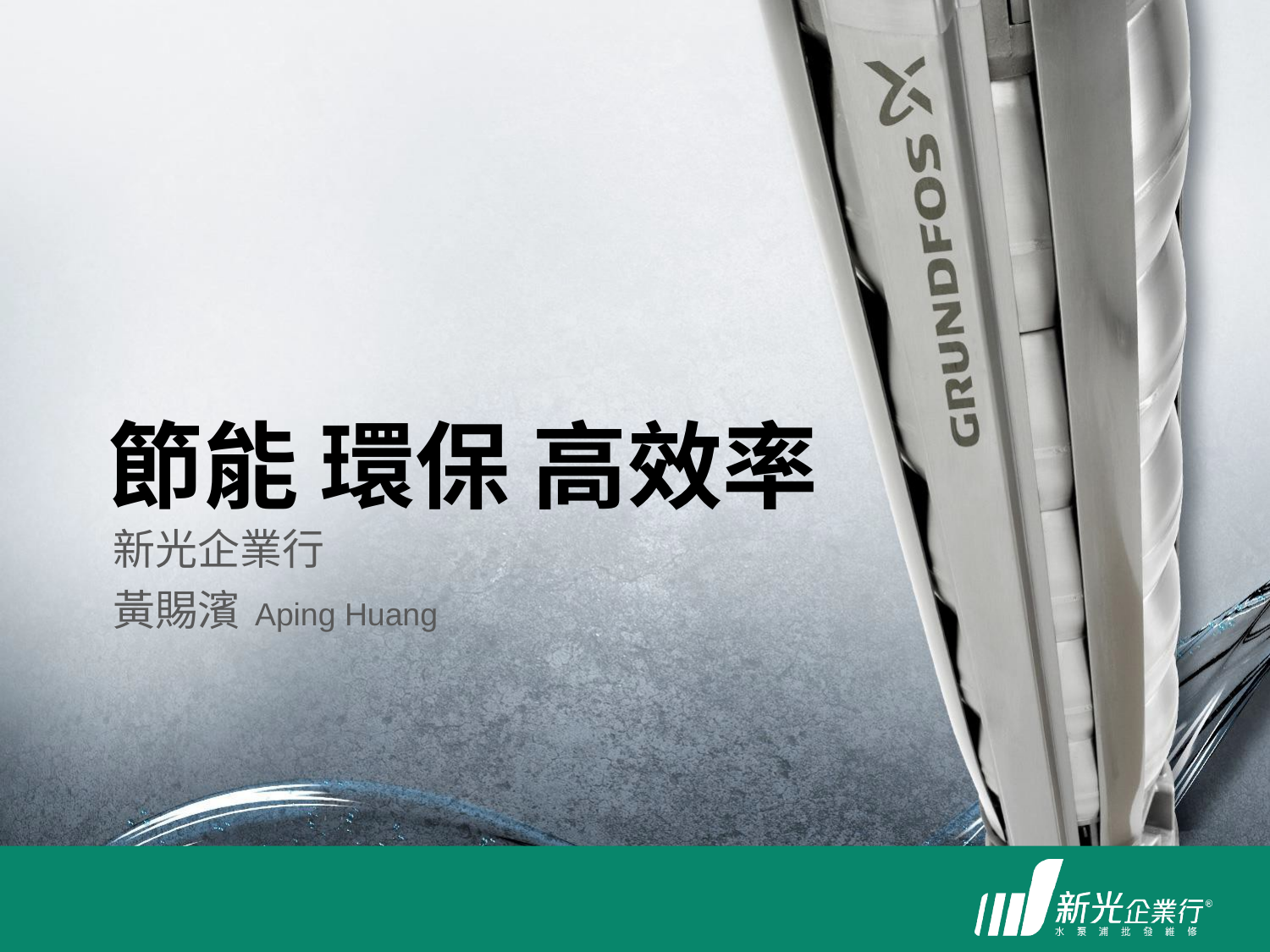

# 節能 環保 高效率
新光企業行
黃賜濱 Aping Huang